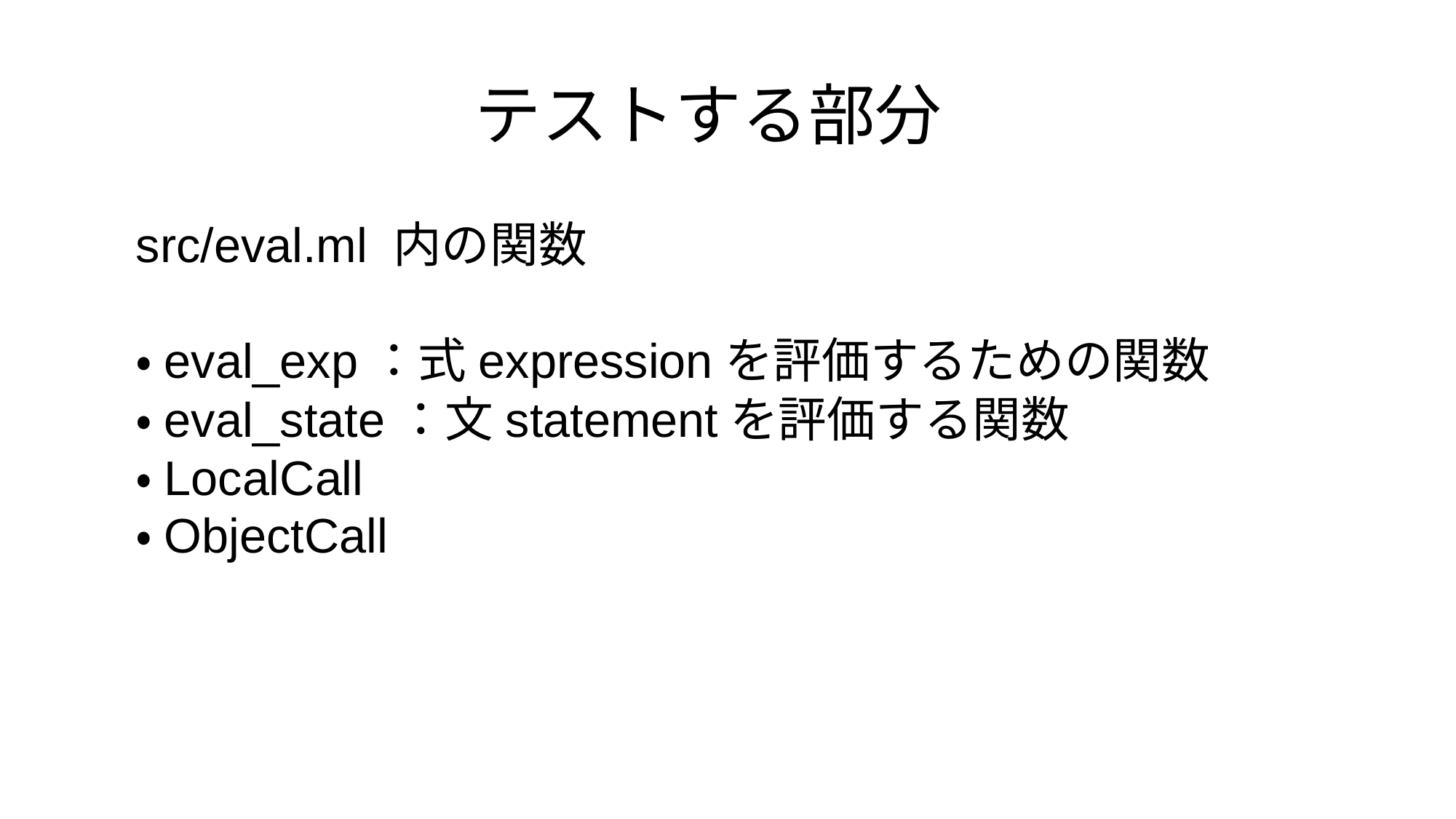

テストする部分
src/eval.ml 内の関数

・eval_exp：式expressionを評価するための関数
・eval_state：文statementを評価する関数
・LocalCall
・ObjectCall